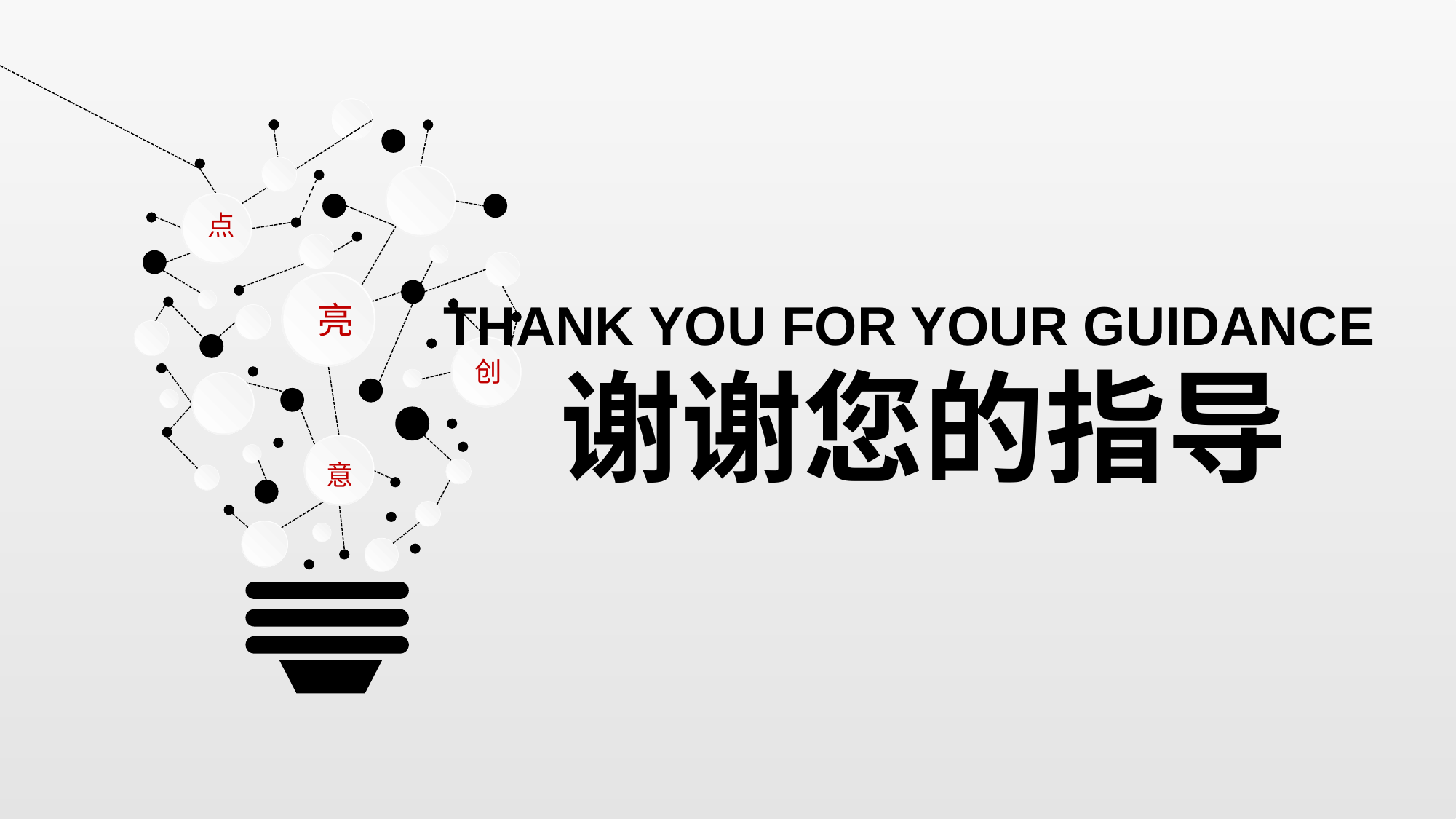

点

THANK YOU FOR YOUR GUIDANCE

亮

谢谢您的指导
创

意